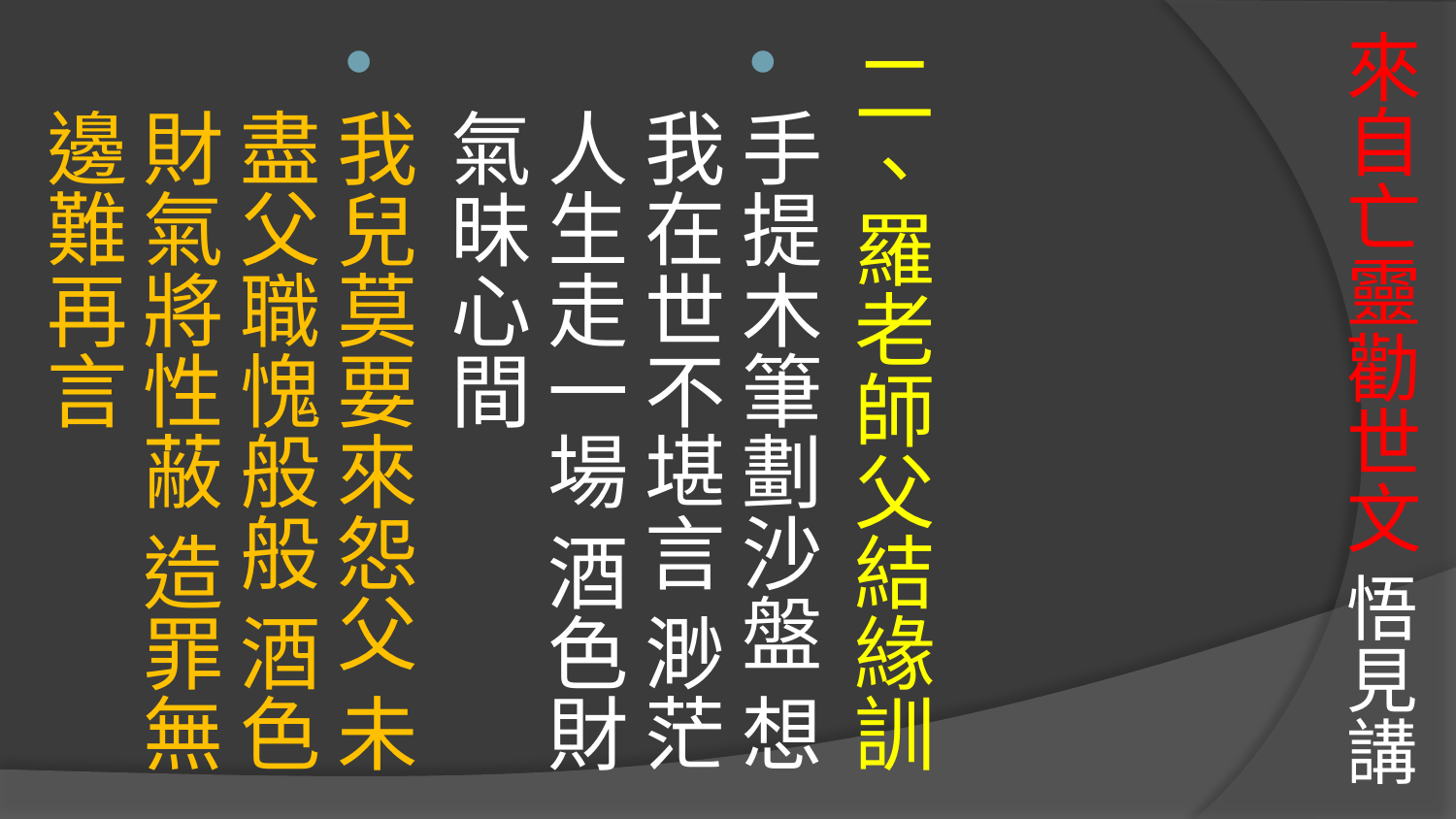

# 來自亡靈勸世文 悟見講
二、羅老師父結緣訓
手提木筆劃沙盤 想我在世不堪言 渺茫人生走一場 酒色財氣昧心間
我兒莫要來怨父 未盡父職愧般般 酒色財氣將性蔽 造罪無邊難再言